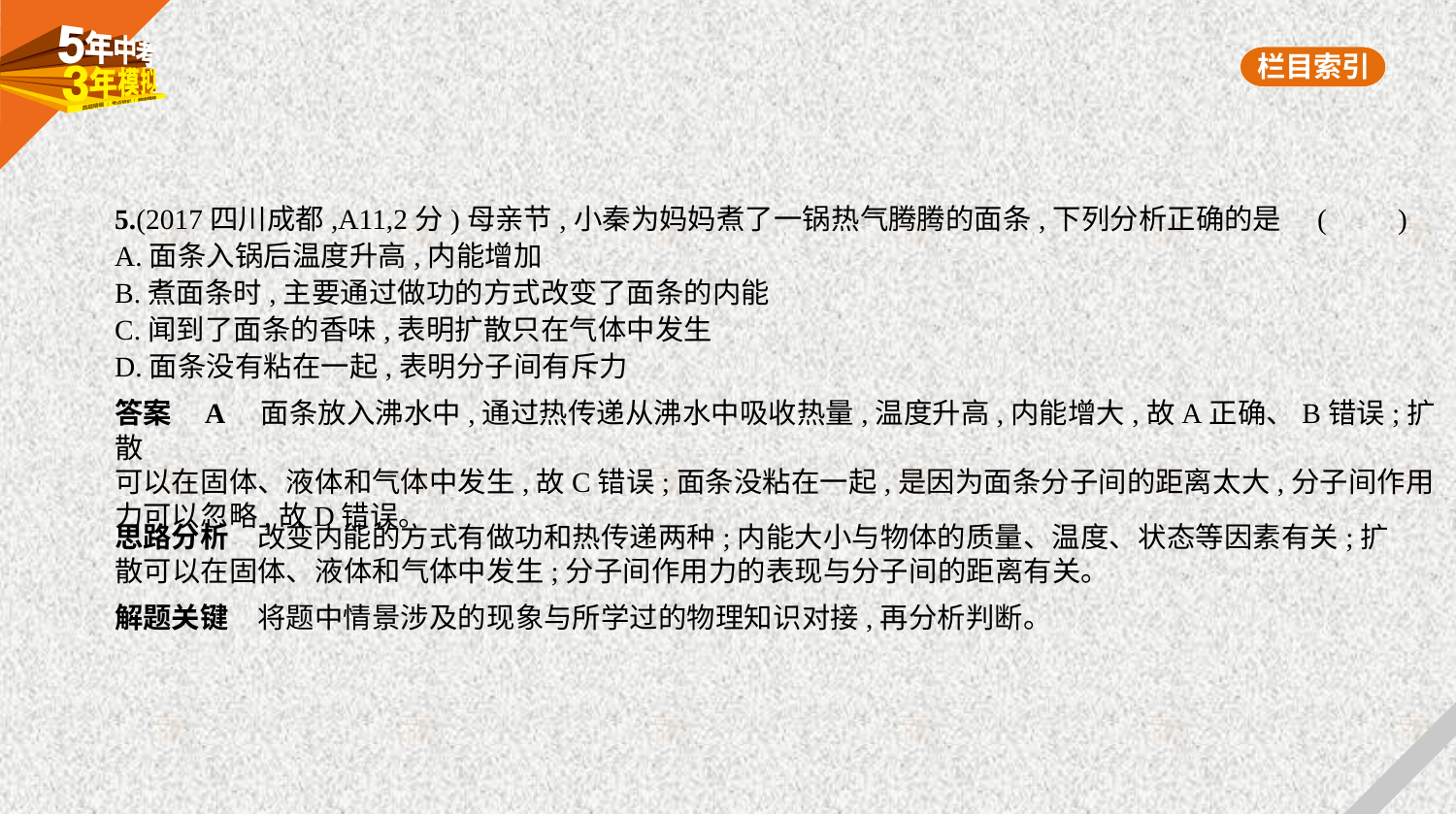

5.(2017四川成都,A11,2分)母亲节,小秦为妈妈煮了一锅热气腾腾的面条,下列分析正确的是 (　　)
A.面条入锅后温度升高,内能增加
B.煮面条时,主要通过做功的方式改变了面条的内能
C.闻到了面条的香味,表明扩散只在气体中发生
D.面条没有粘在一起,表明分子间有斥力
答案    A　面条放入沸水中,通过热传递从沸水中吸收热量,温度升高,内能增大,故A正确、B错误;扩散
可以在固体、液体和气体中发生,故C错误;面条没粘在一起,是因为面条分子间的距离太大,分子间作用
力可以忽略,故D错误。
思路分析　改变内能的方式有做功和热传递两种;内能大小与物体的质量、温度、状态等因素有关;扩
散可以在固体、液体和气体中发生;分子间作用力的表现与分子间的距离有关。
解题关键　将题中情景涉及的现象与所学过的物理知识对接,再分析判断。